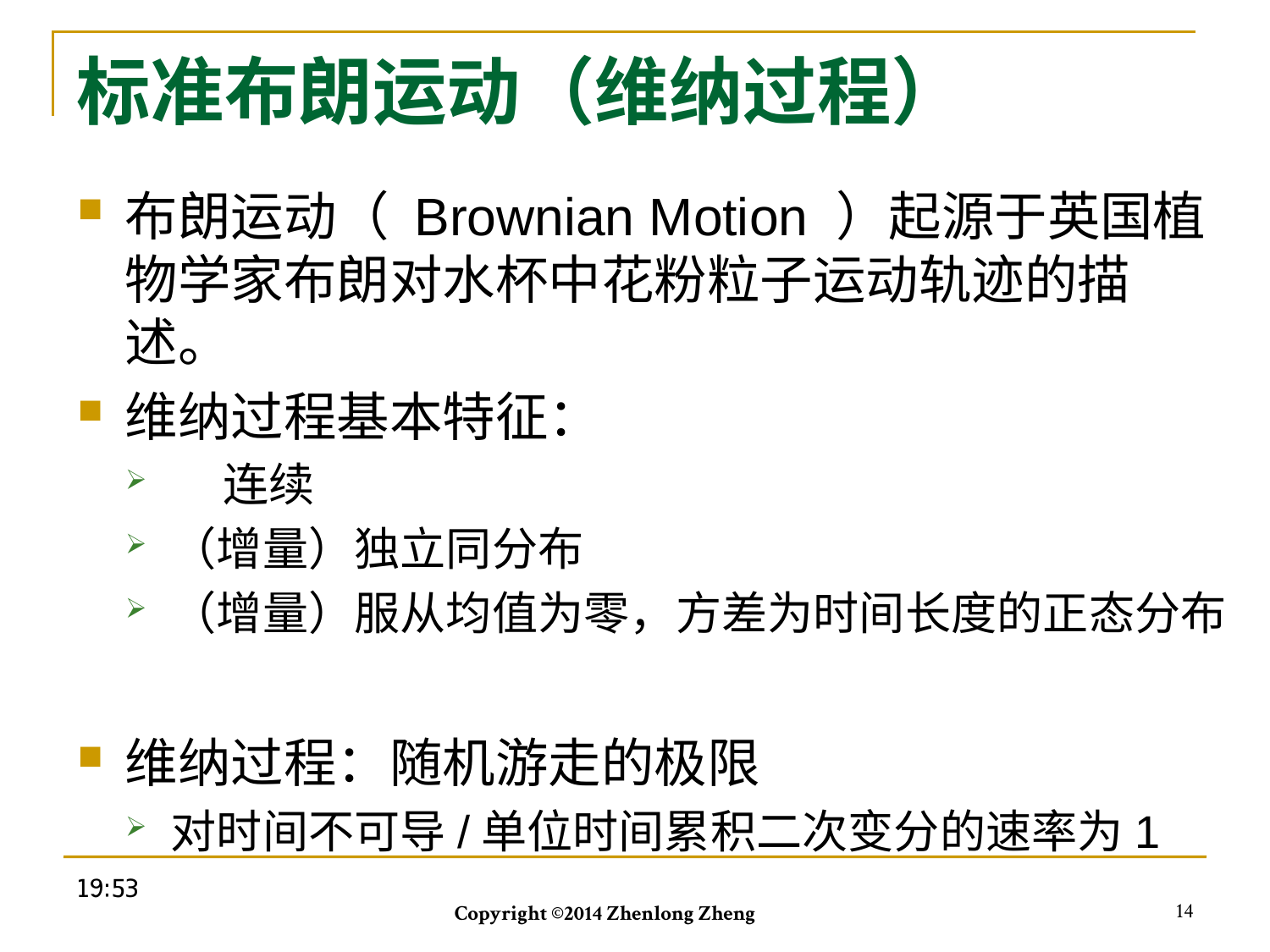

# 标准布朗运动（维纳过程）
布朗运动（ Brownian Motion ）起源于英国植物学家布朗对水杯中花粉粒子运动轨迹的描述。
维纳过程基本特征：
    连续
（增量）独立同分布
（增量）服从均值为零，方差为时间长度的正态分布

维纳过程：随机游走的极限
对时间不可导/单位时间累积二次变分的速率为1

19:53
14
Copyright ©2014 Zhenlong Zheng